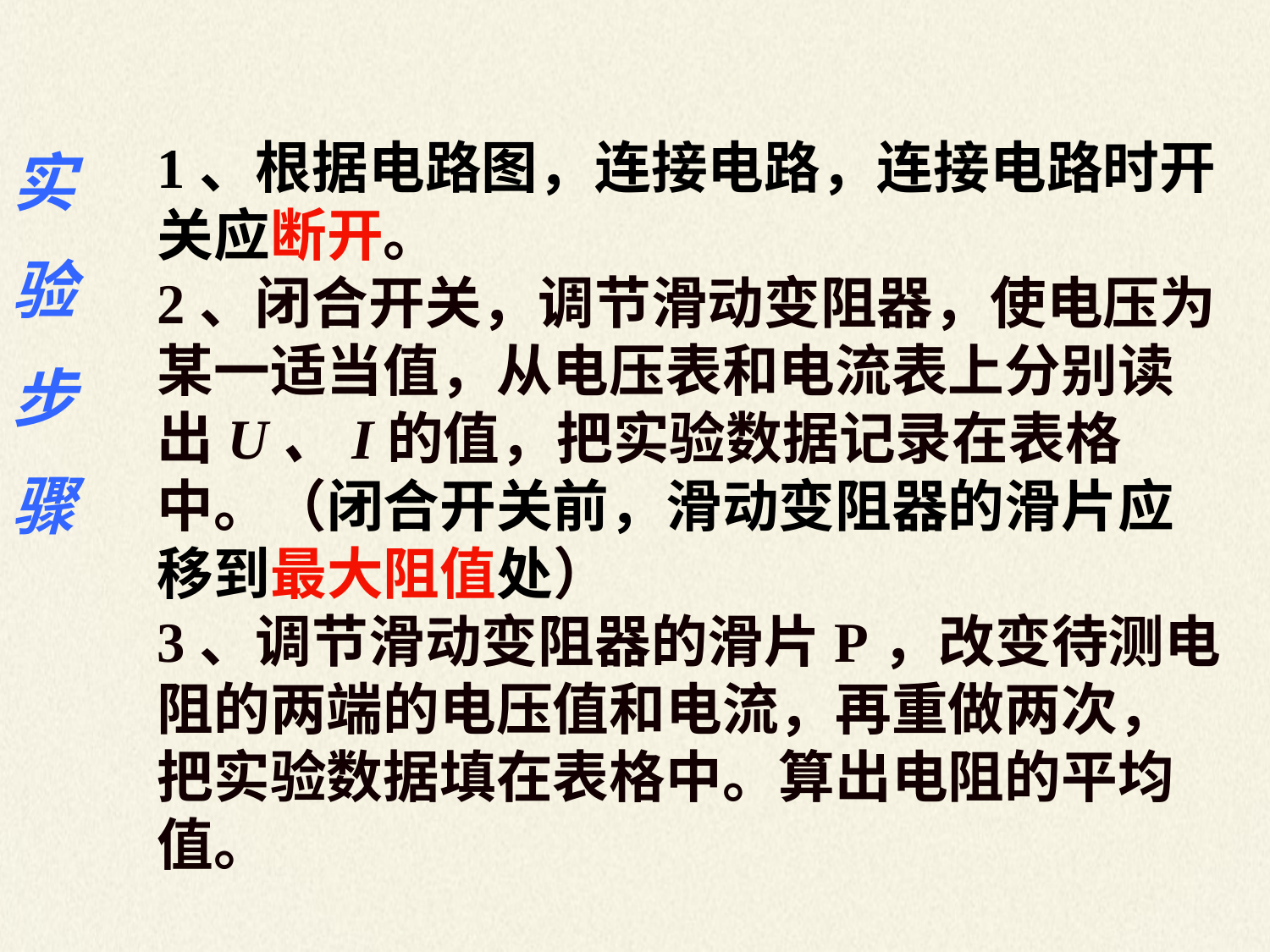

1、根据电路图，连接电路，连接电路时开关应断开。
2、闭合开关，调节滑动变阻器，使电压为 某一适当值，从电压表和电流表上分别读出U、I的值，把实验数据记录在表格中。（闭合开关前，滑动变阻器的滑片应移到最大阻值处）
3、调节滑动变阻器的滑片P，改变待测电
阻的两端的电压值和电流，再重做两次，把实验数据填在表格中。算出电阻的平均值。

实
验
步
骤